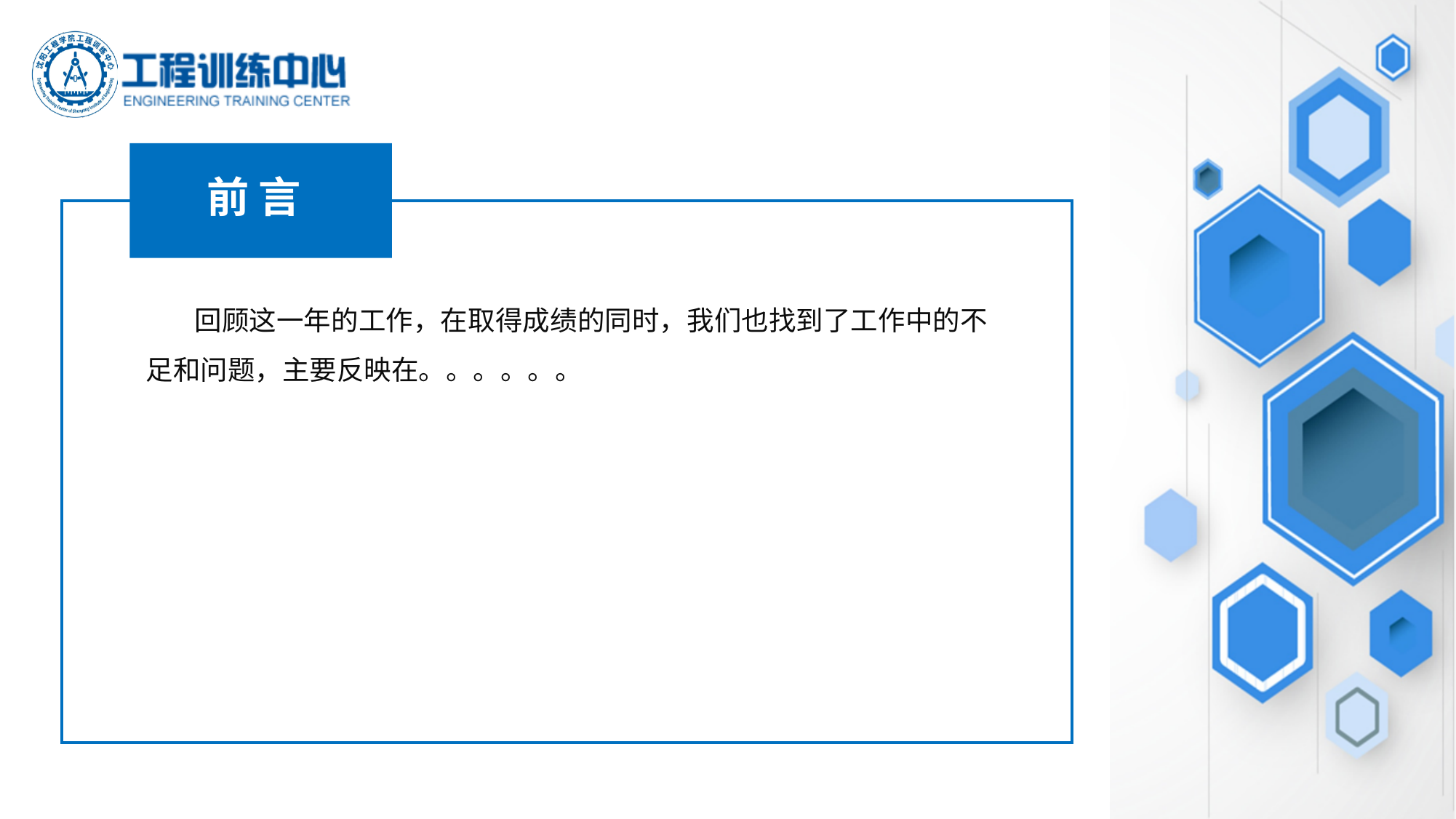

前 言

      回顾这一年的工作，在取得成绩的同时，我们也找到了工作中的不足和问题，主要反映在。。。。。。